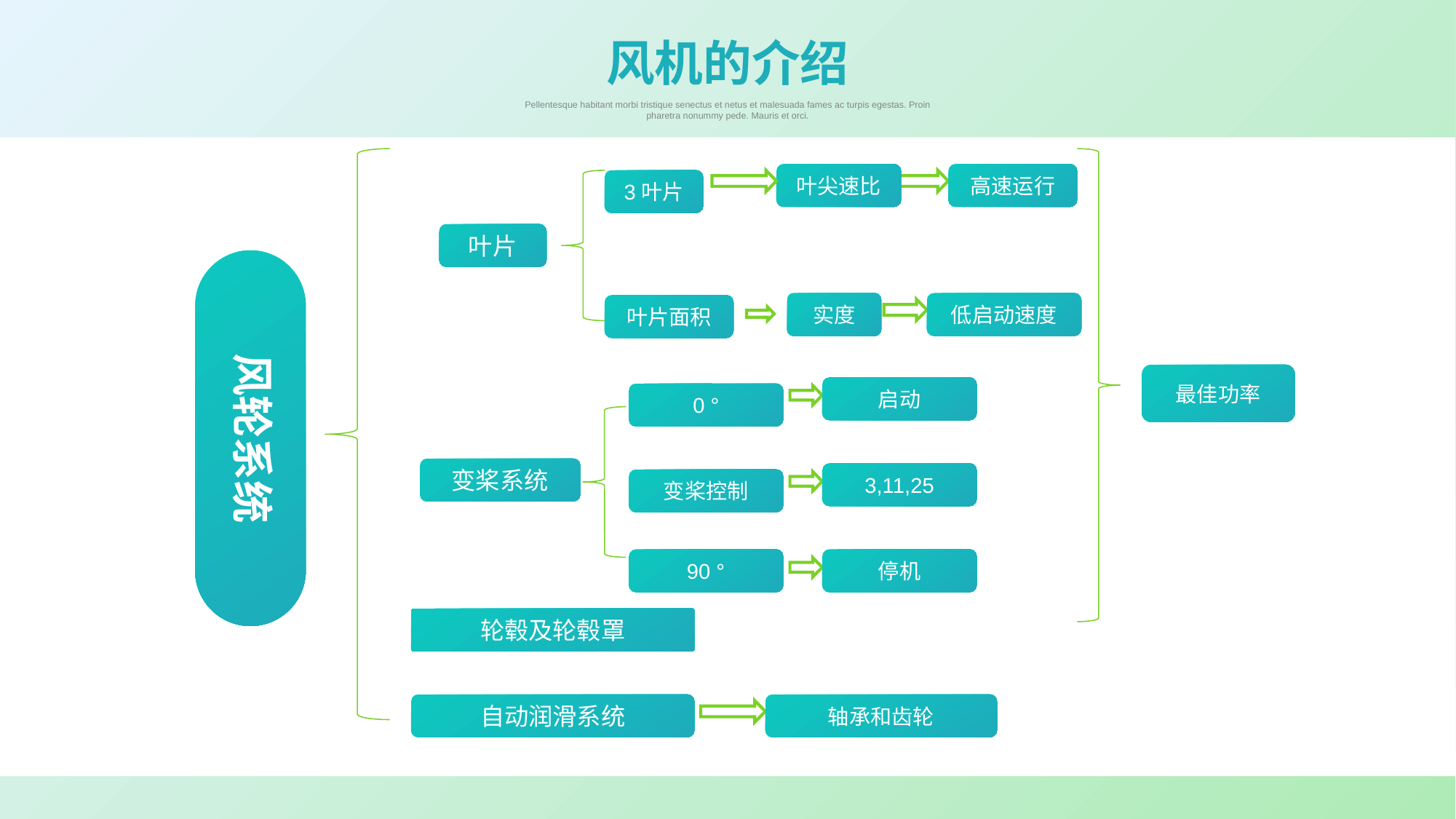

风机的介绍
Pellentesque habitant morbi tristique senectus et netus et malesuada fames ac turpis egestas. Proin pharetra nonummy pede. Mauris et orci.

叶尖速比
高速运行
3叶片

叶片
风轮系统
实度
低启动速度
叶片面积

最佳功率
启动
0 °

变桨系统
3,11,25
变桨控制

90 °

停机

轮毂及轮毂罩
自动润滑系统
轴承和齿轮